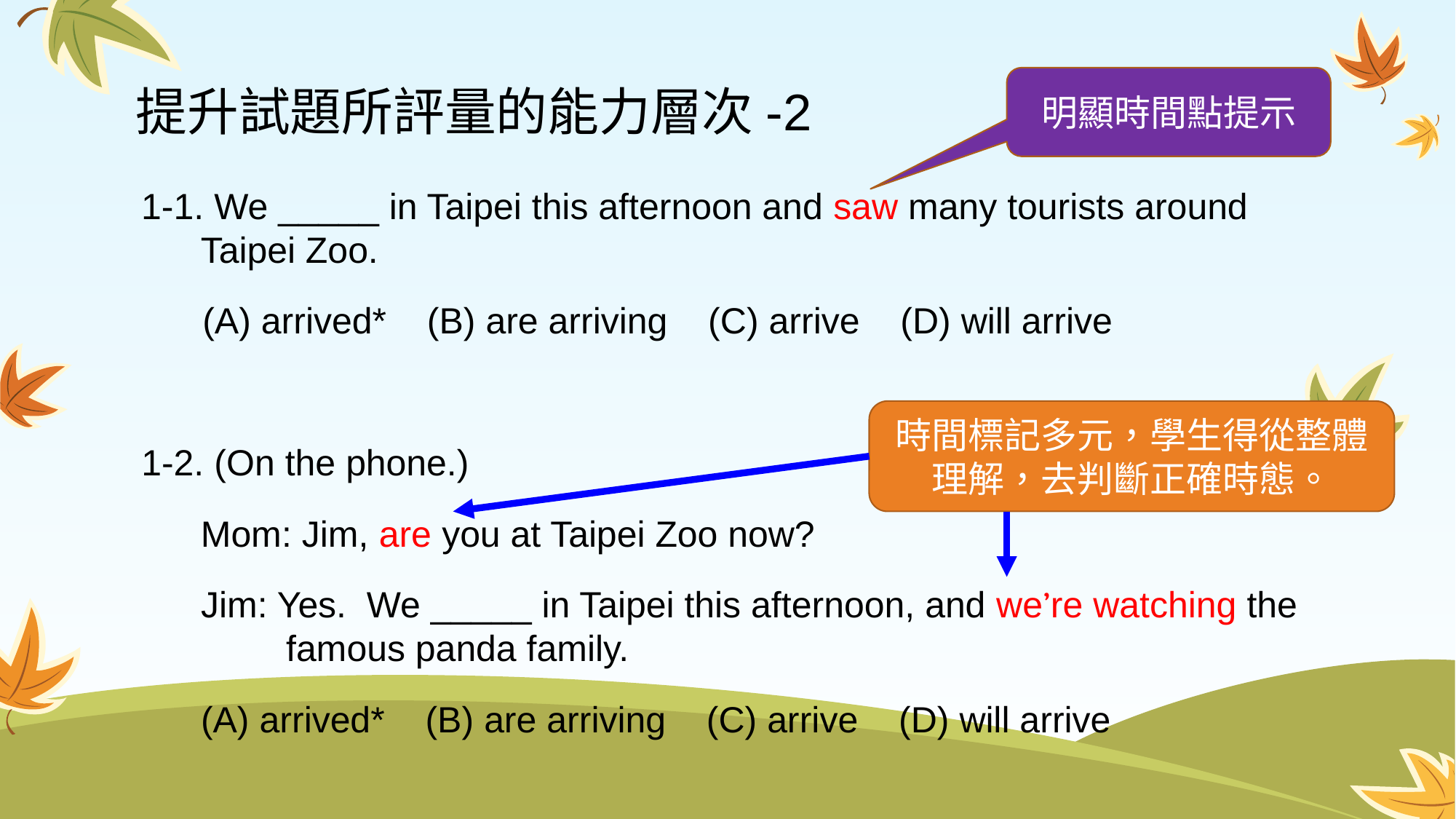

# 提升試題所評量的能力層次-2
明顯時間點提示
1-1. We _____ in Taipei this afternoon and saw many tourists around Taipei Zoo.
      (A) arrived*    (B) are arriving    (C) arrive    (D) will arrive

1-2. (On the phone.)
Mom: Jim, are you at Taipei Zoo now?
Jim: Yes.  We _____ in Taipei this afternoon, and we’re watching the famous panda family.
(A) arrived*    (B) are arriving    (C) arrive    (D) will arrive
時間標記多元，學生得從整體理解，去判斷正確時態。